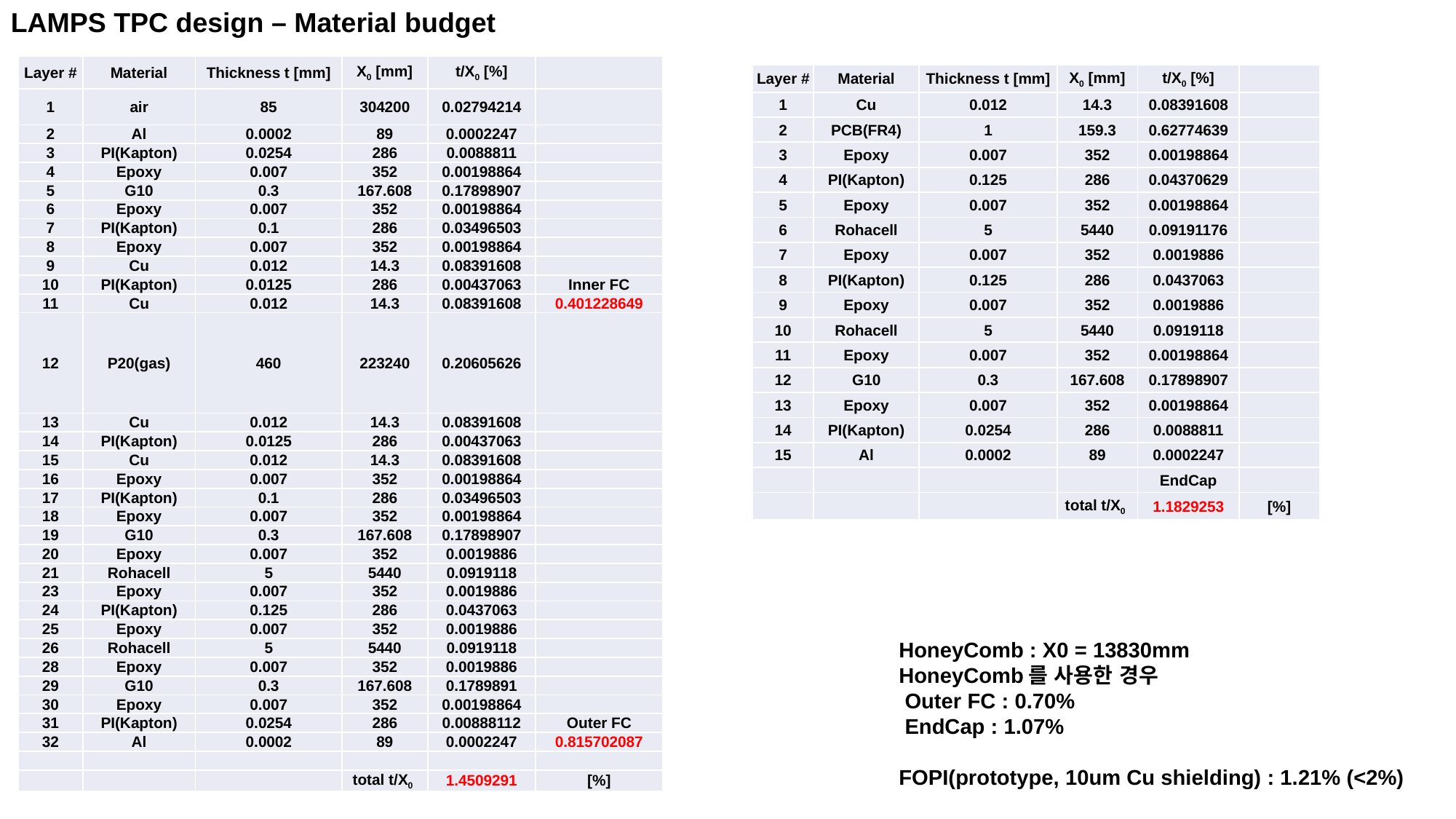

LAMPS TPC design – Material budget
| Layer # | Material | Thickness t [mm] | X0 [mm] | t/X0 [%] |  |
| --- | --- | --- | --- | --- | --- |
| 1 | air | 85 | 304200 | 0.02794214 |  |
| 2 | Al | 0.0002 | 89 | 0.0002247 |  |
| 3 | PI(Kapton) | 0.0254 | 286 | 0.0088811 |  |
| 4 | Epoxy | 0.007 | 352 | 0.00198864 |  |
| 5 | G10 | 0.3 | 167.608 | 0.17898907 |  |
| 6 | Epoxy | 0.007 | 352 | 0.00198864 |  |
| 7 | PI(Kapton) | 0.1 | 286 | 0.03496503 |  |
| 8 | Epoxy | 0.007 | 352 | 0.00198864 |  |
| 9 | Cu | 0.012 | 14.3 | 0.08391608 |  |
| 10 | PI(Kapton) | 0.0125 | 286 | 0.00437063 | Inner FC |
| 11 | Cu | 0.012 | 14.3 | 0.08391608 | 0.401228649 |
| 12 | P20(gas) | 460 | 223240 | 0.20605626 |  |
| 13 | Cu | 0.012 | 14.3 | 0.08391608 |  |
| 14 | PI(Kapton) | 0.0125 | 286 | 0.00437063 |  |
| 15 | Cu | 0.012 | 14.3 | 0.08391608 |  |
| 16 | Epoxy | 0.007 | 352 | 0.00198864 |  |
| 17 | PI(Kapton) | 0.1 | 286 | 0.03496503 |  |
| 18 | Epoxy | 0.007 | 352 | 0.00198864 |  |
| 19 | G10 | 0.3 | 167.608 | 0.17898907 |  |
| 20 | Epoxy | 0.007 | 352 | 0.0019886 |  |
| 21 | Rohacell | 5 | 5440 | 0.0919118 |  |
| 23 | Epoxy | 0.007 | 352 | 0.0019886 |  |
| 24 | PI(Kapton) | 0.125 | 286 | 0.0437063 |  |
| 25 | Epoxy | 0.007 | 352 | 0.0019886 |  |
| 26 | Rohacell | 5 | 5440 | 0.0919118 |  |
| 28 | Epoxy | 0.007 | 352 | 0.0019886 |  |
| 29 | G10 | 0.3 | 167.608 | 0.1789891 |  |
| 30 | Epoxy | 0.007 | 352 | 0.00198864 |  |
| 31 | PI(Kapton) | 0.0254 | 286 | 0.00888112 | Outer FC |
| 32 | Al | 0.0002 | 89 | 0.0002247 | 0.815702087 |
|  |  |  |  |  |  |
|  |  |  | total t/X0 | 1.4509291 | [%] |
| Layer # | Material | Thickness t [mm] | X0 [mm] | t/X0 [%] |  |
| --- | --- | --- | --- | --- | --- |
| 1 | Cu | 0.012 | 14.3 | 0.08391608 |  |
| 2 | PCB(FR4) | 1 | 159.3 | 0.62774639 |  |
| 3 | Epoxy | 0.007 | 352 | 0.00198864 |  |
| 4 | PI(Kapton) | 0.125 | 286 | 0.04370629 |  |
| 5 | Epoxy | 0.007 | 352 | 0.00198864 |  |
| 6 | Rohacell | 5 | 5440 | 0.09191176 |  |
| 7 | Epoxy | 0.007 | 352 | 0.0019886 |  |
| 8 | PI(Kapton) | 0.125 | 286 | 0.0437063 |  |
| 9 | Epoxy | 0.007 | 352 | 0.0019886 |  |
| 10 | Rohacell | 5 | 5440 | 0.0919118 |  |
| 11 | Epoxy | 0.007 | 352 | 0.00198864 |  |
| 12 | G10 | 0.3 | 167.608 | 0.17898907 |  |
| 13 | Epoxy | 0.007 | 352 | 0.00198864 |  |
| 14 | PI(Kapton) | 0.0254 | 286 | 0.0088811 |  |
| 15 | Al | 0.0002 | 89 | 0.0002247 |  |
|  |  |  |  | EndCap |  |
|  |  |  | total t/X0 | 1.1829253 | [%] |
HoneyComb : X0 = 13830mm
HoneyComb를 사용한 경우
 Outer FC : 0.70%
 EndCap : 1.07%

FOPI(prototype, 10um Cu shielding) : 1.21% (<2%)